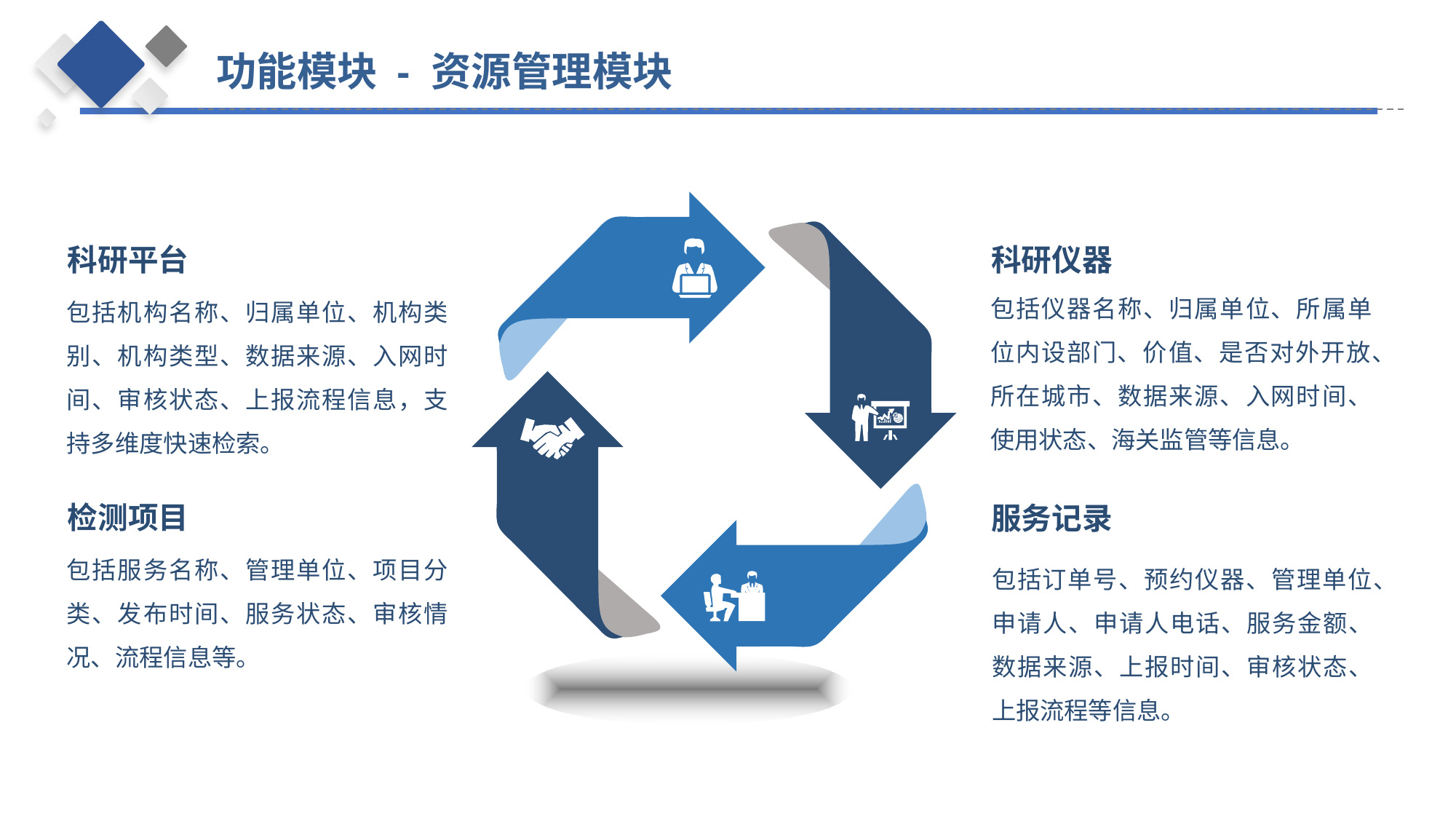

功能模块 - 资源管理模块

科研仪器
科研平台
包括仪器名称、归属单位、所属单位内设部门、价值、是否对外开放、所在城市、数据来源、入网时间、使用状态、海关监管等信息。
包括机构名称、归属单位、机构类别、机构类型、数据来源、入网时间、审核状态、上报流程信息，支持多维度快速检索。

检测项目
服务记录
包括服务名称、管理单位、项目分类、发布时间、服务状态、审核情况、流程信息等。
包括订单号、预约仪器、管理单位、申请人、申请人电话、服务金额、数据来源、上报时间、审核状态、上报流程等信息。